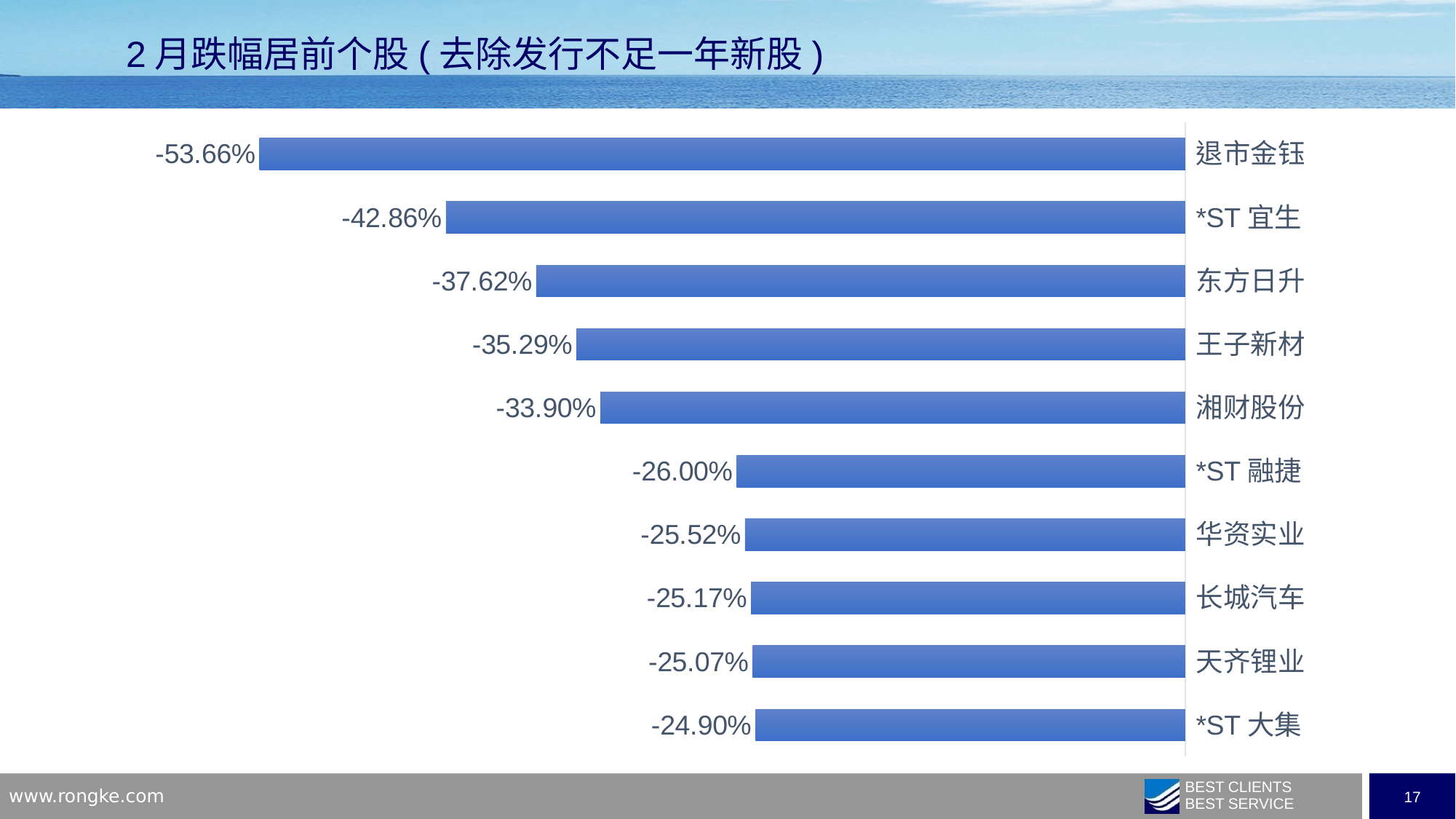

2月跌幅居前个股(去除发行不足一年新股)

### Chart

| Category |  |
|---|---|
| *ST大集 | -0.2490116931745875 |
| 天齐锂业 | -0.2507089893171377 |
| 长城汽车 | -0.25166982983963126 |
| 华资实业 | -0.25518424554092856 |
| *ST融捷 | -0.26000013331289207 |
| 湘财股份 | -0.3389829839023535 |
| 王子新材 | -0.35287979650011214 |
| 东方日升 | -0.37619266521533656 |
| *ST宜生 | -0.42857248723516206 |
| 退市金钰 | -0.5365853658536586 |